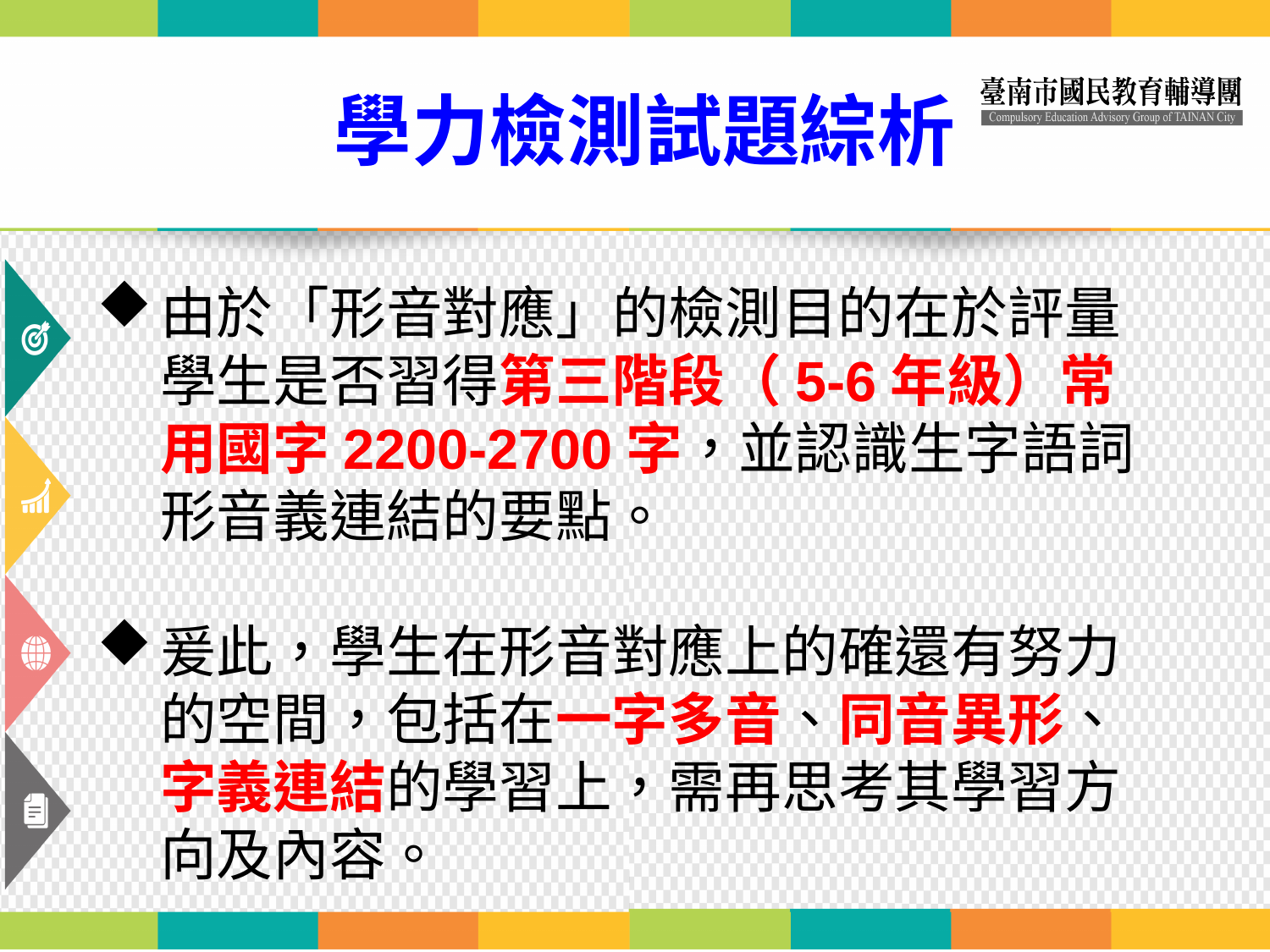

# 學力檢測試題綜析
由於「形音對應」的檢測目的在於評量學生是否習得第三階段（5-6年級）常用國字2200-2700字，並認識生字語詞形音義連結的要點。

爰此，學生在形音對應上的確還有努力的空間，包括在一字多音、同音異形、字義連結的學習上，需再思考其學習方向及內容。